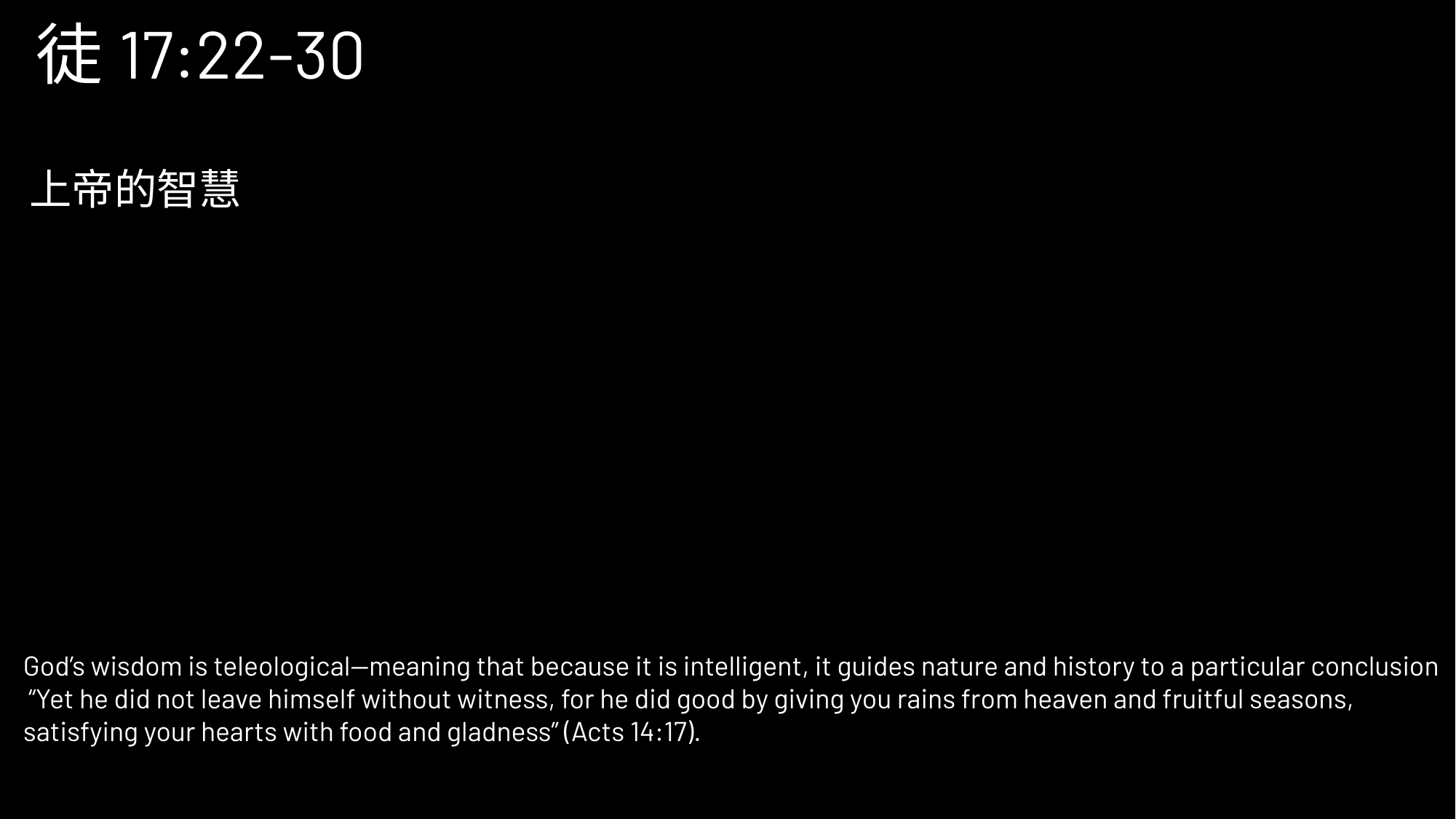

# 徒17:22-30
上帝的智慧
God’s wisdom is teleological—meaning that because it is intelligent, it guides nature and history to a particular conclusion
 “Yet he did not leave himself without witness, for he did good by giving you rains from heaven and fruitful seasons, satisfying your hearts with food and gladness” (Acts 14:17).